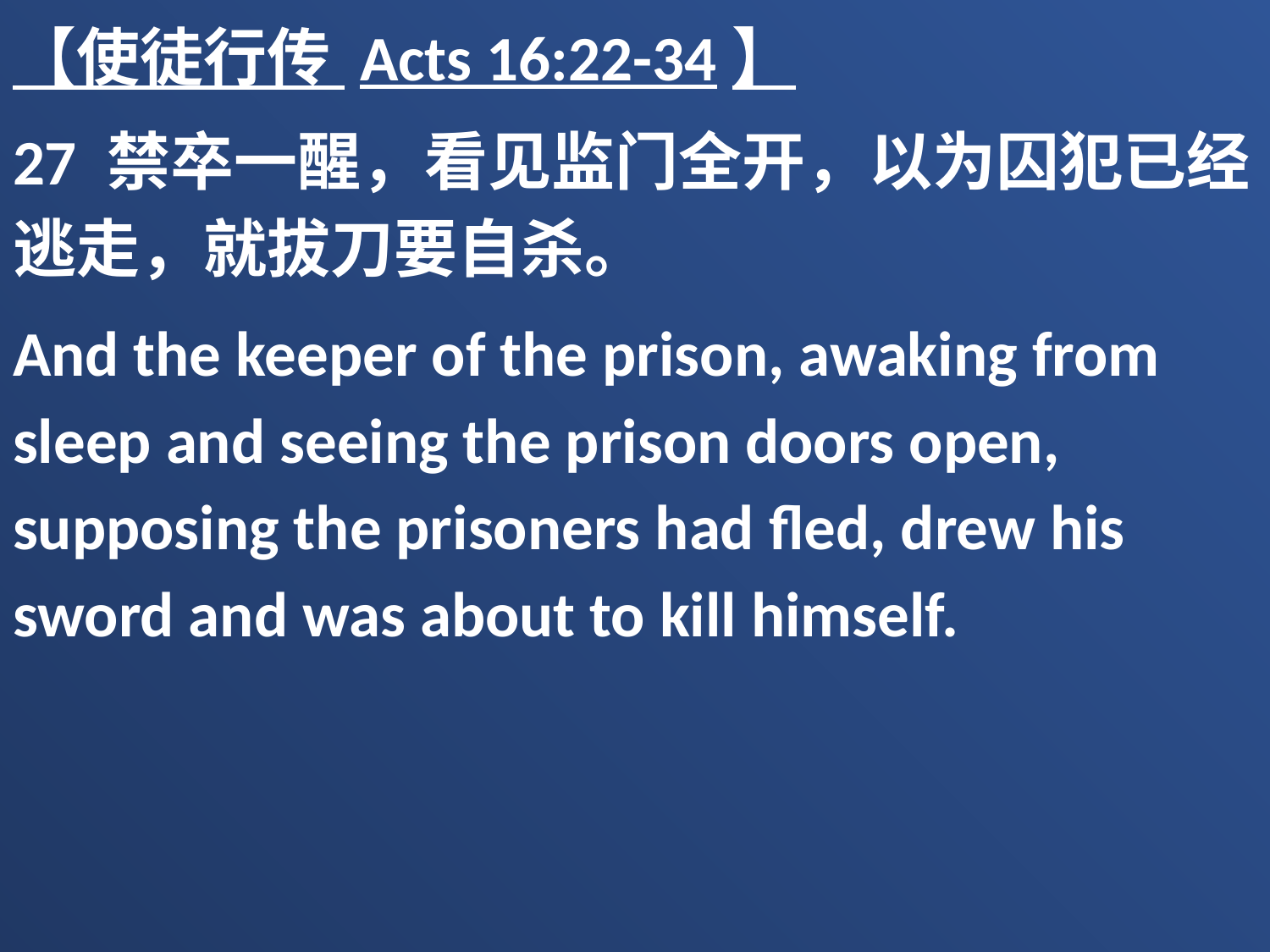

【使徒行传 Acts 16:22-34】
27 禁卒一醒，看见监门全开，以为囚犯已经逃走，就拔刀要自杀。
And the keeper of the prison, awaking from sleep and seeing the prison doors open, supposing the prisoners had fled, drew his sword and was about to kill himself.